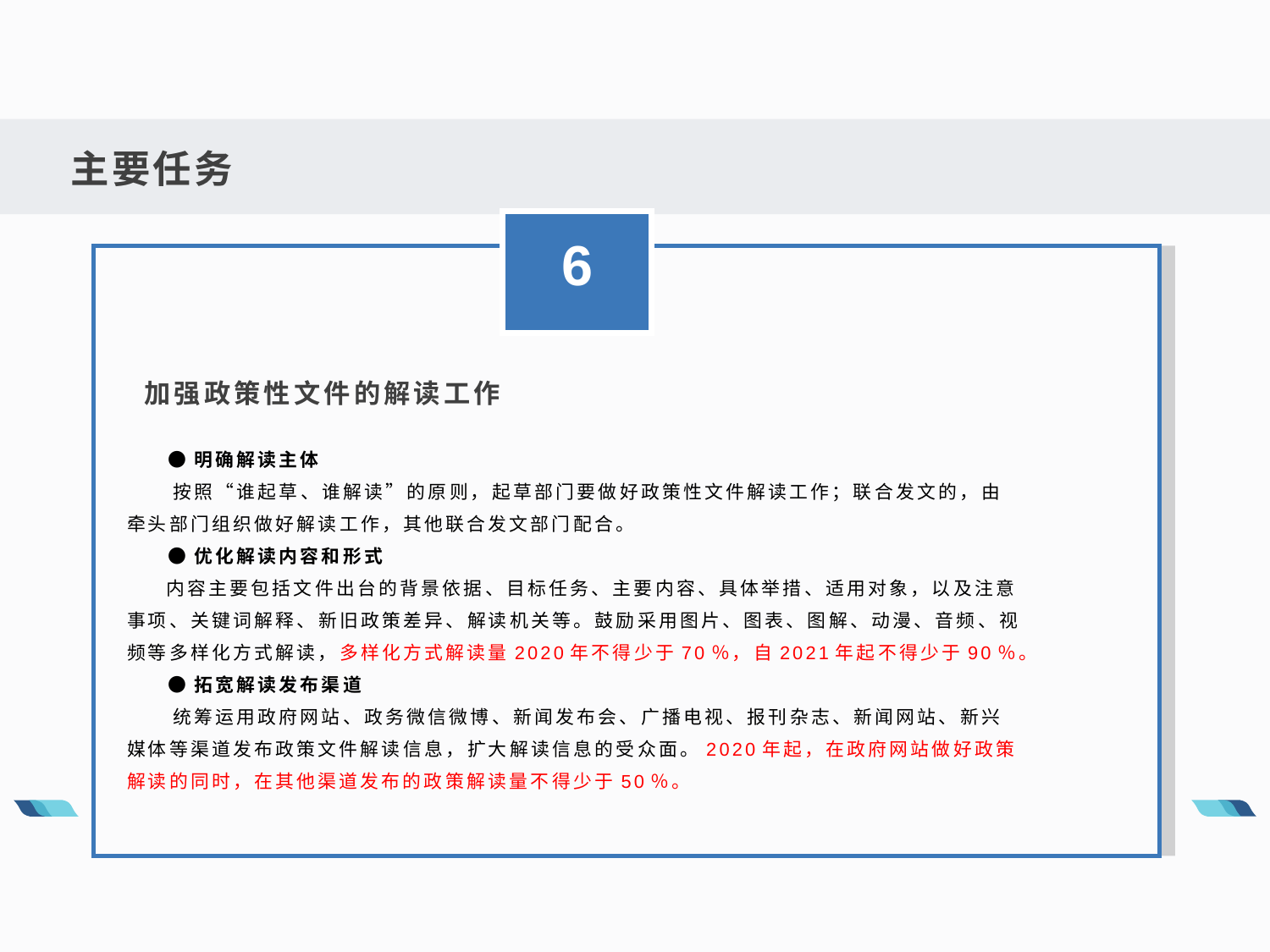

主要任务

6

 加强政策性文件的解读工作
      ●明确解读主体
      按照“谁起草、谁解读”的原则，起草部门要做好政策性文件解读工作；联合发文的，由牵头部门组织做好解读工作，其他联合发文部门配合。
      ●优化解读内容和形式
     内容主要包括文件出台的背景依据、目标任务、主要内容、具体举措、适用对象，以及注意事项、关键词解释、新旧政策差异、解读机关等。鼓励采用图片、图表、图解、动漫、音频、视频等多样化方式解读，多样化方式解读量2020年不得少于70％，自2021年起不得少于90％。
      ●拓宽解读发布渠道
      统筹运用政府网站、政务微信微博、新闻发布会、广播电视、报刊杂志、新闻网站、新兴媒体等渠道发布政策文件解读信息，扩大解读信息的受众面。2020年起，在政府网站做好政策解读的同时，在其他渠道发布的政策解读量不得少于50％。